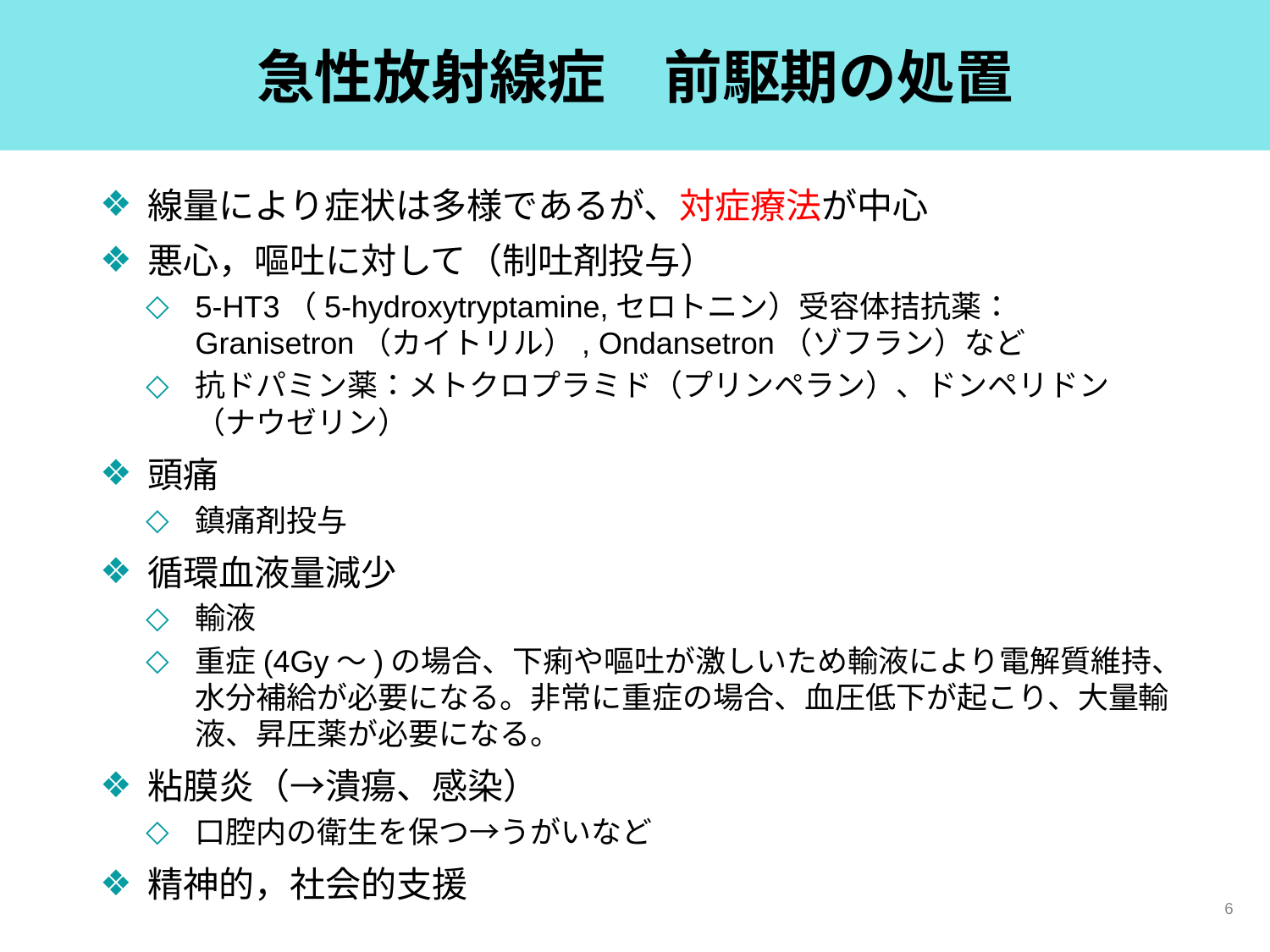

# 急性放射線症　前駆期の処置
線量により症状は多様であるが、対症療法が中心
悪心，嘔吐に対して（制吐剤投与）
5-HT3（5-hydroxytryptamine,セロトニン）受容体拮抗薬：Granisetron（カイトリル）, Ondansetron（ゾフラン）など
抗ドパミン薬：メトクロプラミド（プリンペラン）、ドンペリドン（ナウゼリン）
頭痛
鎮痛剤投与
循環血液量減少
輸液
重症(4Gy～)の場合、下痢や嘔吐が激しいため輸液により電解質維持、水分補給が必要になる。非常に重症の場合、血圧低下が起こり、大量輸液、昇圧薬が必要になる。
粘膜炎（→潰瘍、感染）
口腔内の衛生を保つ→うがいなど
精神的，社会的支援
6